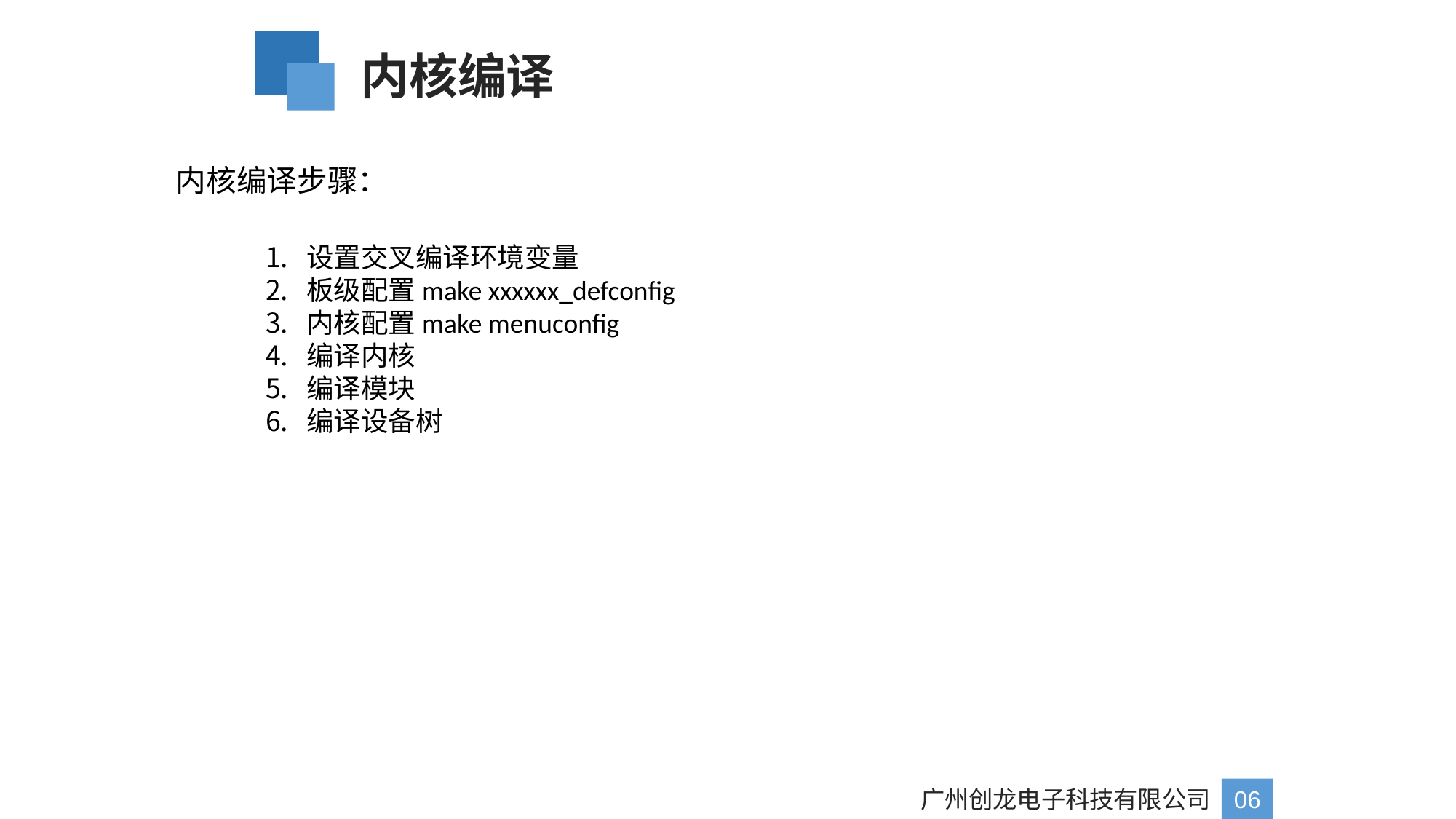

内核编译
内核编译步骤：
设置交叉编译环境变量
板级配置make xxxxxx_defconfig
内核配置make menuconfig
编译内核
编译模块
编译设备树
广州创龙电子科技有限公司
06